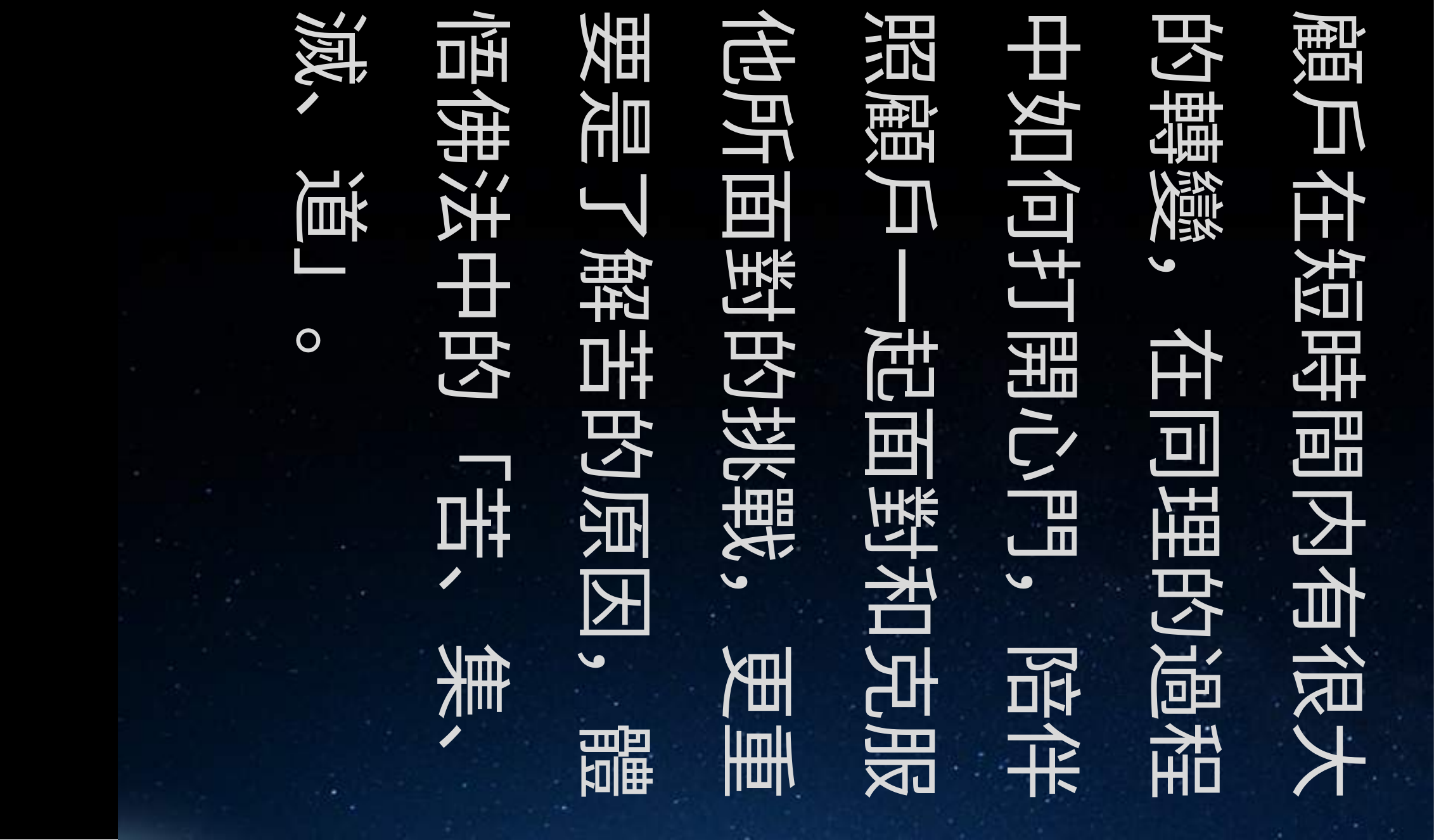

顧戶在短時間内有很大的轉變，在同理的過程中如何打開心門，陪伴照顧戶一起面對和克服他所面對的挑戰，更重要是了解苦的原因，體悟佛法中的「苦、集、滅、道」。